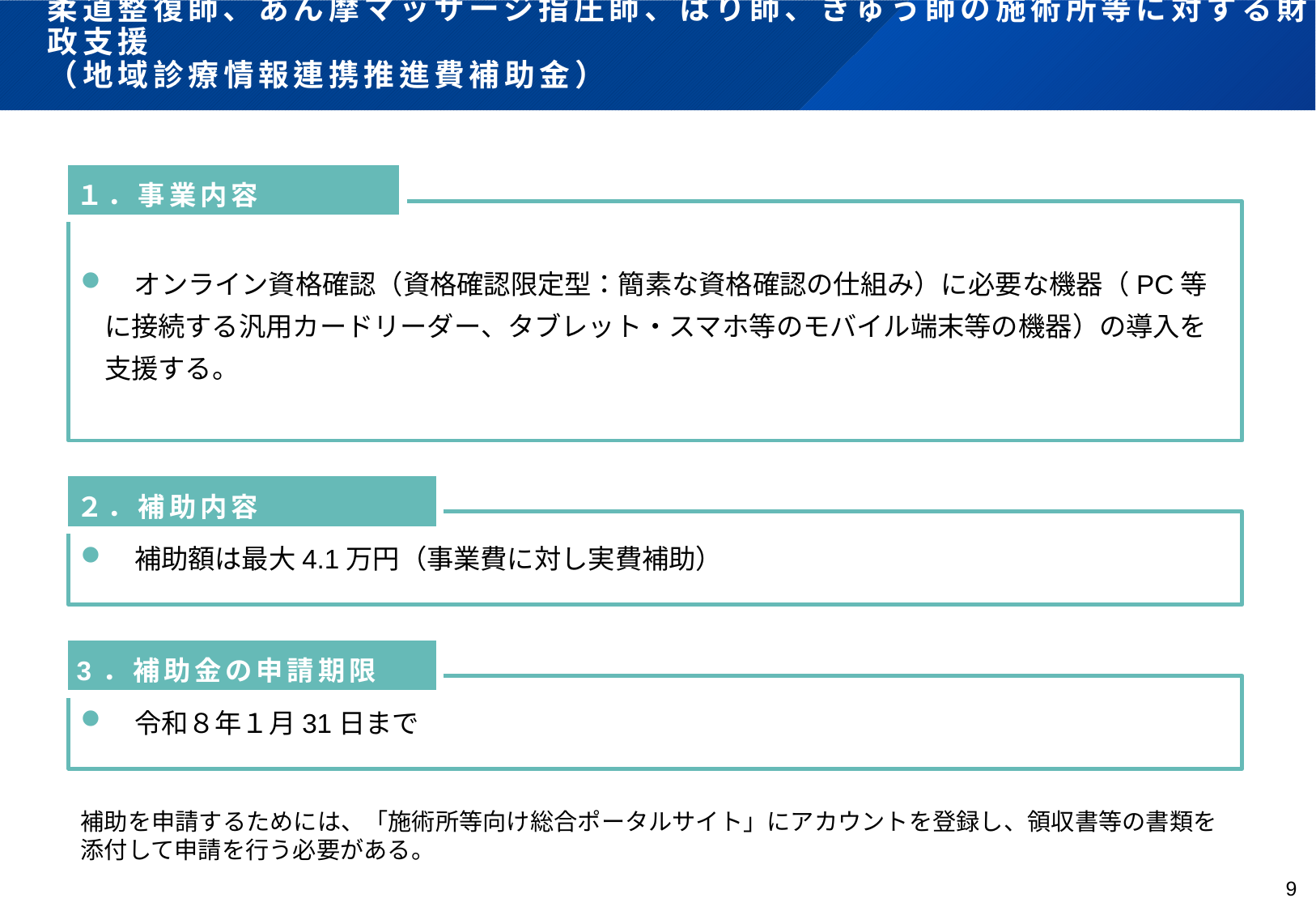

# 柔道整復師、あん摩マッサージ指圧師、はり師、きゅう師の施術所等に対する財政支援 （地域診療情報連携推進費補助金）
１．事業内容
　オンライン資格確認（資格確認限定型：簡素な資格確認の仕組み）に必要な機器（PC等に接続する汎用カードリーダー、タブレット・スマホ等のモバイル端末等の機器）の導入を支援する。
２．補助内容
　補助額は最大4.1万円（事業費に対し実費補助）
3．補助金の申請期限
　令和８年１月31日まで
補助を申請するためには、「施術所等向け総合ポータルサイト」にアカウントを登録し、領収書等の書類を添付して申請を行う必要がある。
9